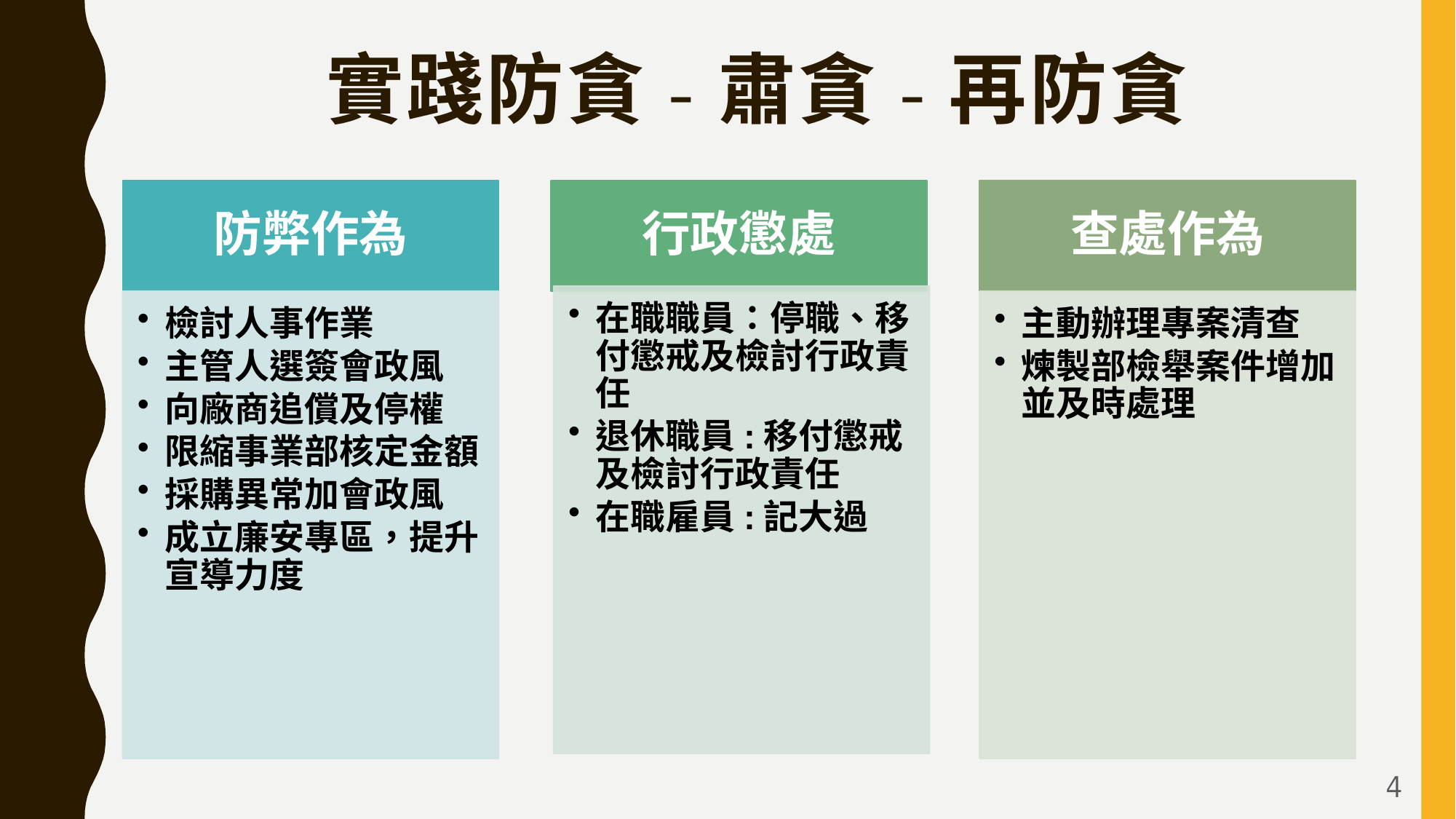

# 實踐防貪-肅貪-再防貪
防弊作為
檢討人事作業
主管人選簽會政風
向廠商追償及停權
限縮事業部核定金額
採購異常加會政風
成立廉安專區，提升宣導力度
行政懲處
在職職員：停職、移付懲戒及檢討行政責任
退休職員:移付懲戒及檢討行政責任
在職雇員:記大過
查處作為
主動辦理專案清查
煉製部檢舉案件增加並及時處理
4